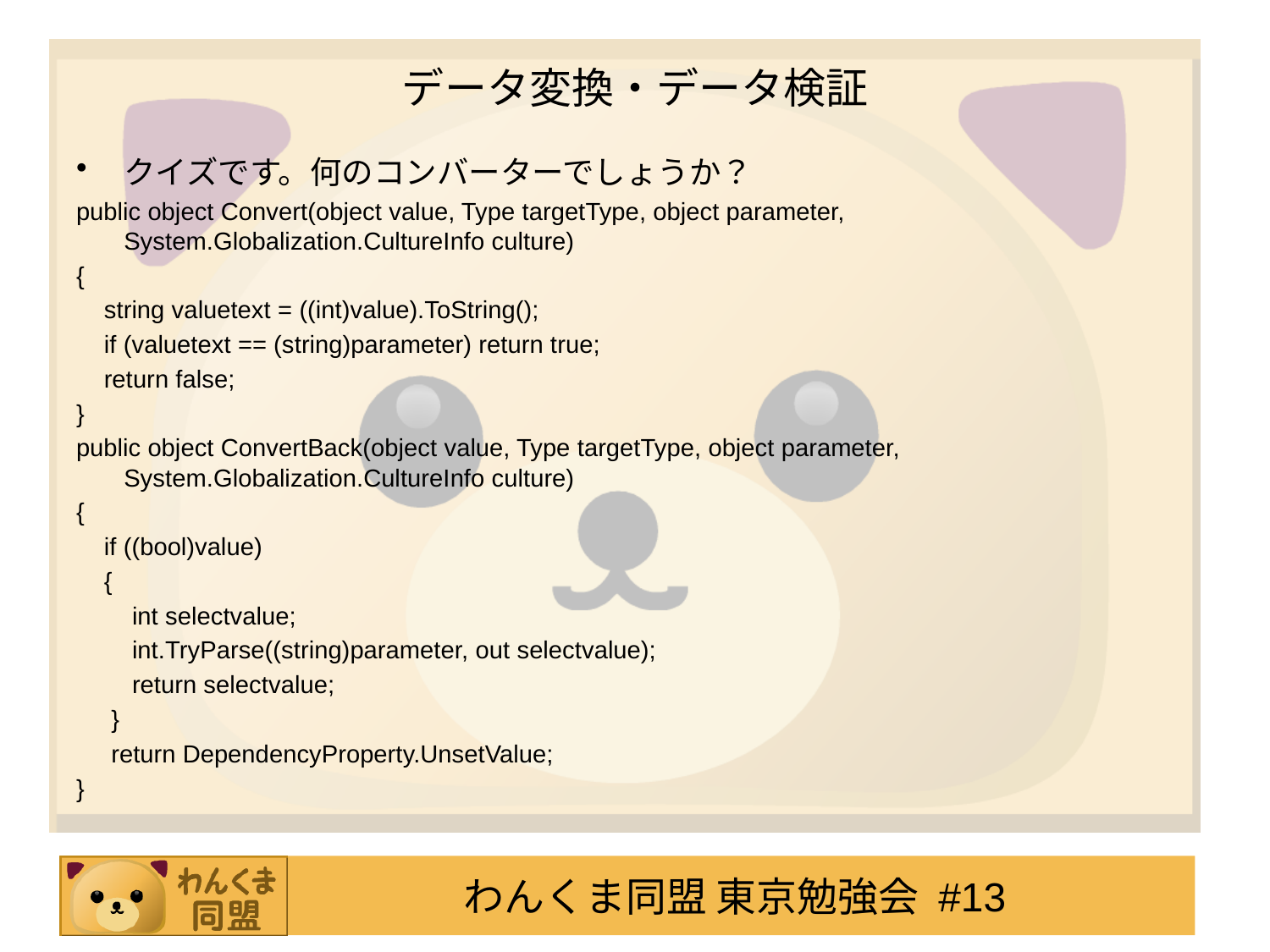

# データ変換・データ検証
クイズです。何のコンバーターでしょうか？
public object Convert(object value, Type targetType, object parameter, System.Globalization.CultureInfo culture)
{
    string valuetext = ((int)value).ToString();
    if (valuetext == (string)parameter) return true;
    return false;
}
public object ConvertBack(object value, Type targetType, object parameter, System.Globalization.CultureInfo culture)
{
    if ((bool)value)
    {
        int selectvalue;
        int.TryParse((string)parameter, out selectvalue);
        return selectvalue;
     }
     return DependencyProperty.UnsetValue;
}